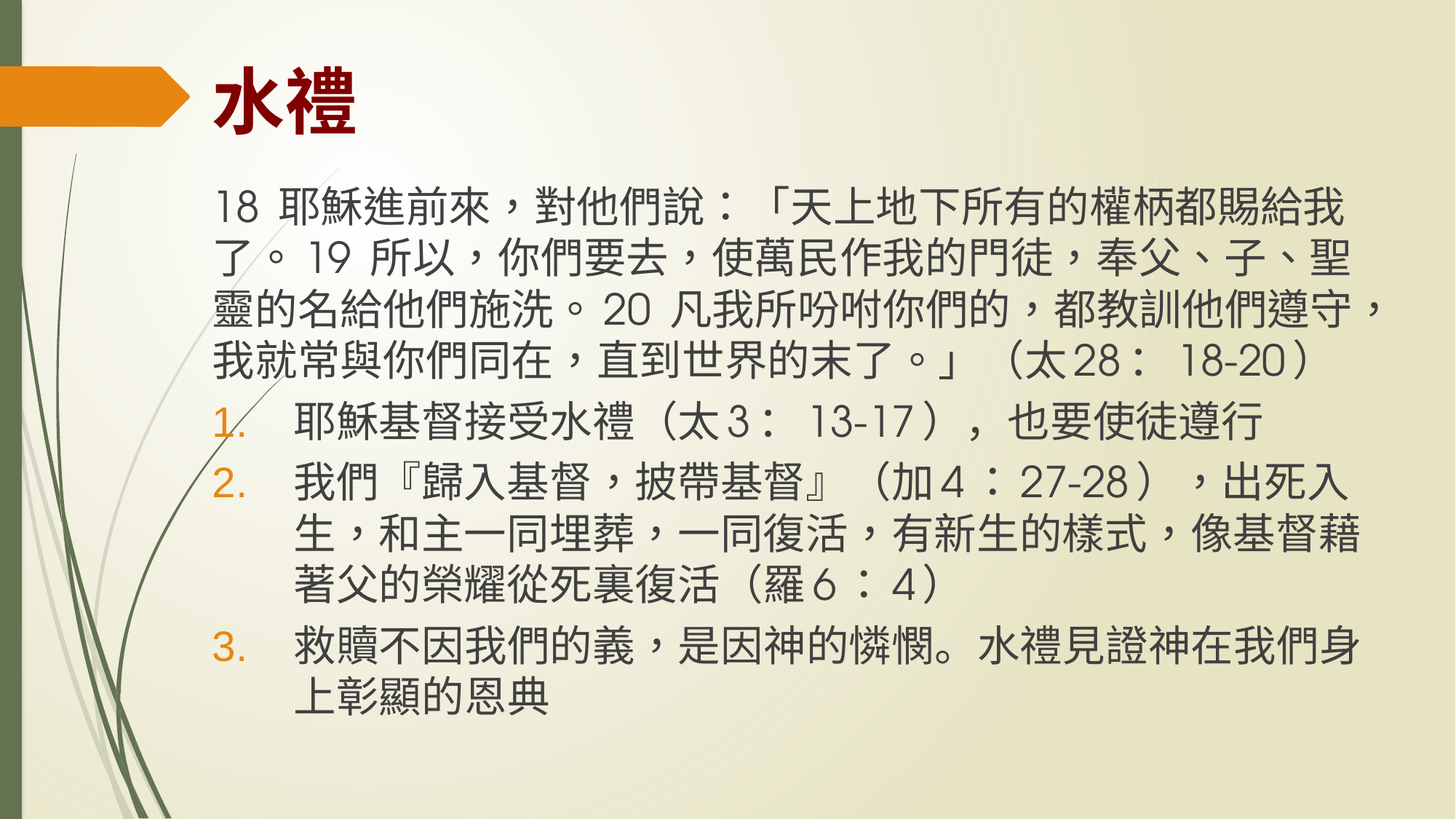

# 水禮
18 耶穌進前來，對他們說：「天上地下所有的權柄都賜給我了。19 所以，你們要去，使萬民作我的門徒，奉父、子、聖靈的名給他們施洗。20 凡我所吩咐你們的，都教訓他們遵守，我就常與你們同在，直到世界的末了。」（太28：18-20）
耶穌基督接受水禮（太3：13-17），也要使徒遵行
我們『歸入基督，披帶基督』（加4：27-28），出死入生，和主一同埋葬，一同復活，有新生的樣式，像基督藉著父的榮耀從死裏復活（羅6：4）
救贖不因我們的義，是因神的憐憫。水禮見證神在我們身上彰顯的恩典